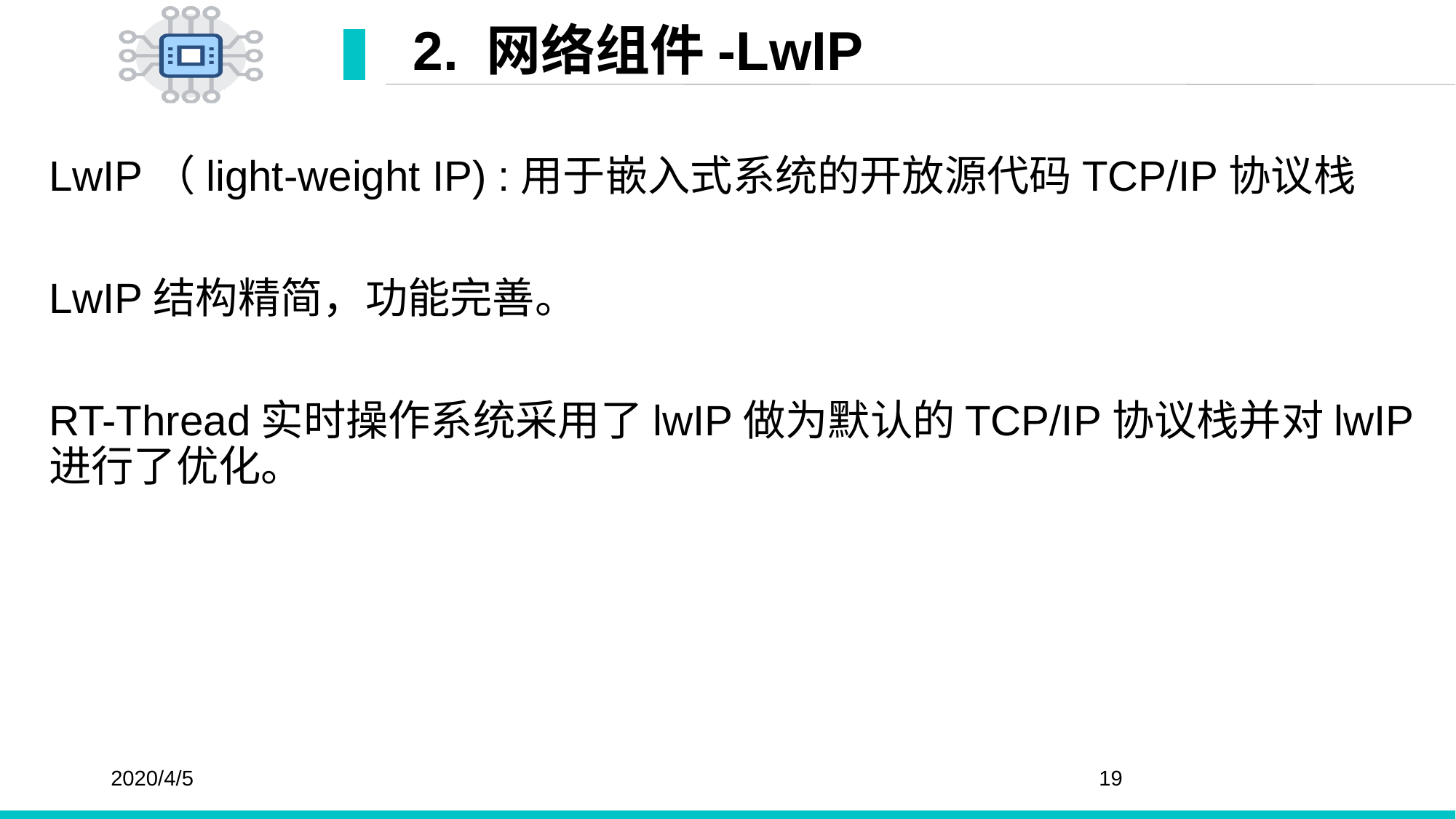

# 2. 网络组件-LwIP
LwIP（light-weight IP) :用于嵌入式系统的开放源代码TCP/IP协议栈

LwIP结构精简，功能完善。

RT-Thread实时操作系统采用了lwIP做为默认的TCP/IP协议栈并对lwIP进行了优化。
2020/4/5
19